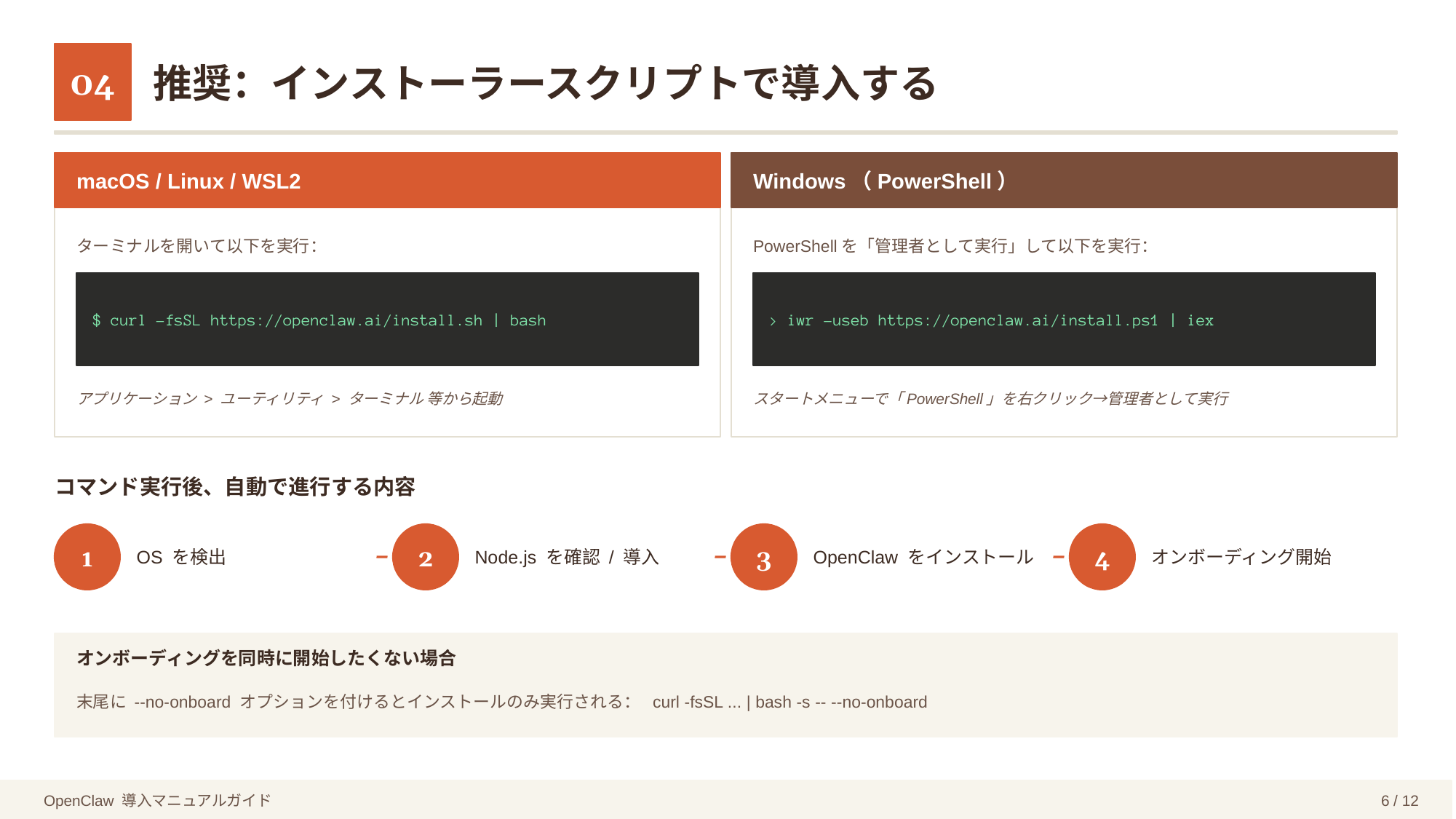

04
推奨：インストーラースクリプトで導入する

macOS / Linux / WSL2

Windows（PowerShell）
ターミナルを開いて以下を実行：
PowerShellを「管理者として実行」して以下を実行：

$ curl -fsSL https://openclaw.ai/install.sh | bash

> iwr -useb https://openclaw.ai/install.ps1 | iex
アプリケーション > ユーティリティ > ターミナル 等から起動
スタートメニューで「PowerShell」を右クリック→管理者として実行
コマンド実行後、自動で進行する内容

1
OS を検出

2
Node.js を確認 / 導入

3
OpenClaw をインストール

4
オンボーディング開始

オンボーディングを同時に開始したくない場合
末尾に --no-onboard オプションを付けるとインストールのみ実行される：  curl -fsSL ... | bash -s -- --no-onboard

OpenClaw 導入マニュアルガイド
6 / 12